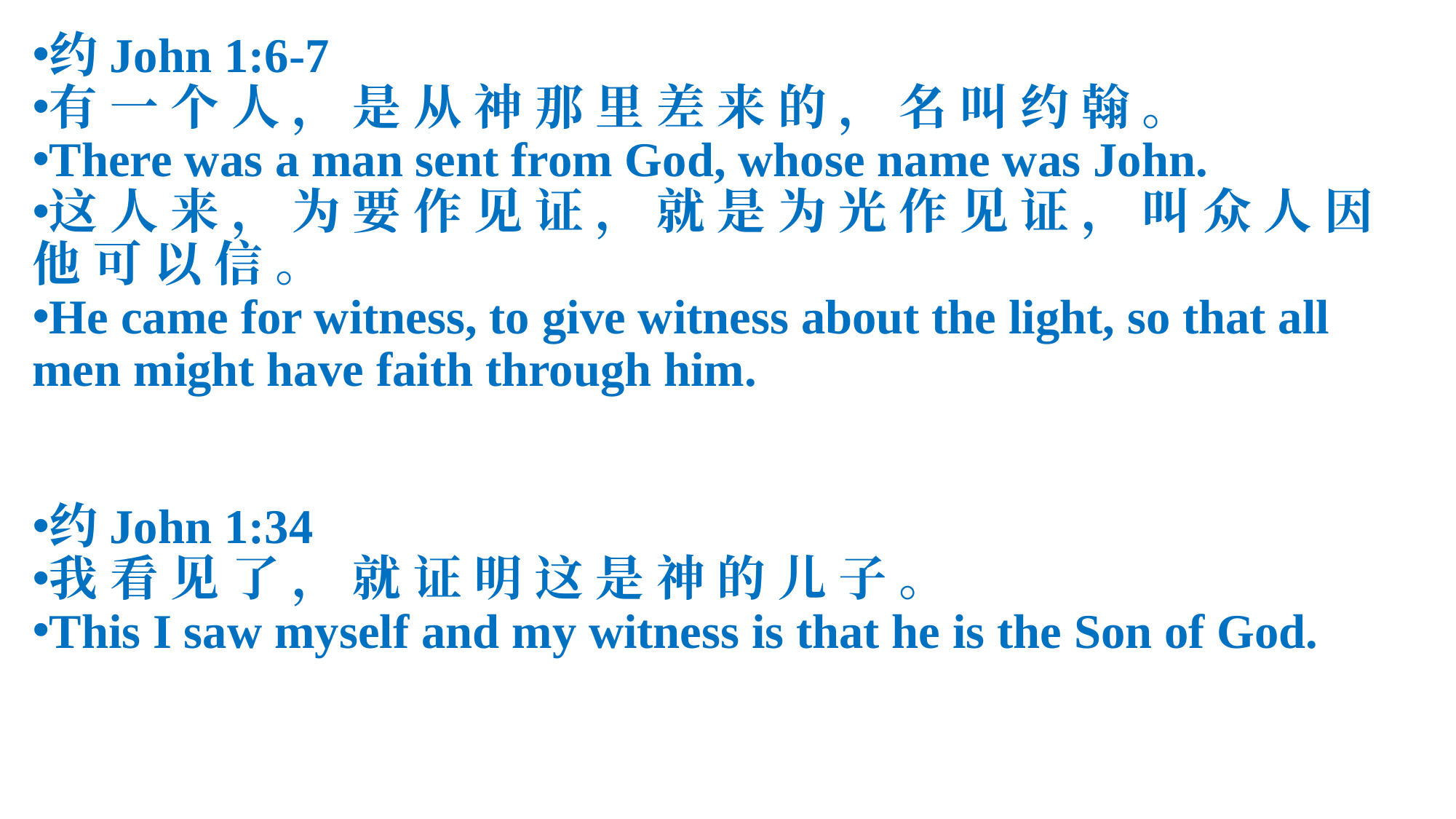

约John 1:6-7
有 一 个 人 ， 是 从 神 那 里 差 来 的 ， 名 叫 约 翰 。
There was a man sent from God, whose name was John.
这 人 来 ， 为 要 作 见 证 ， 就 是 为 光 作 见 证 ， 叫 众 人 因 他 可 以 信 。
He came for witness, to give witness about the light, so that all men might have faith through him.

约John 1:34
我 看 见 了 ， 就 证 明 这 是 神 的 儿 子 。
This I saw myself and my witness is that he is the Son of God.